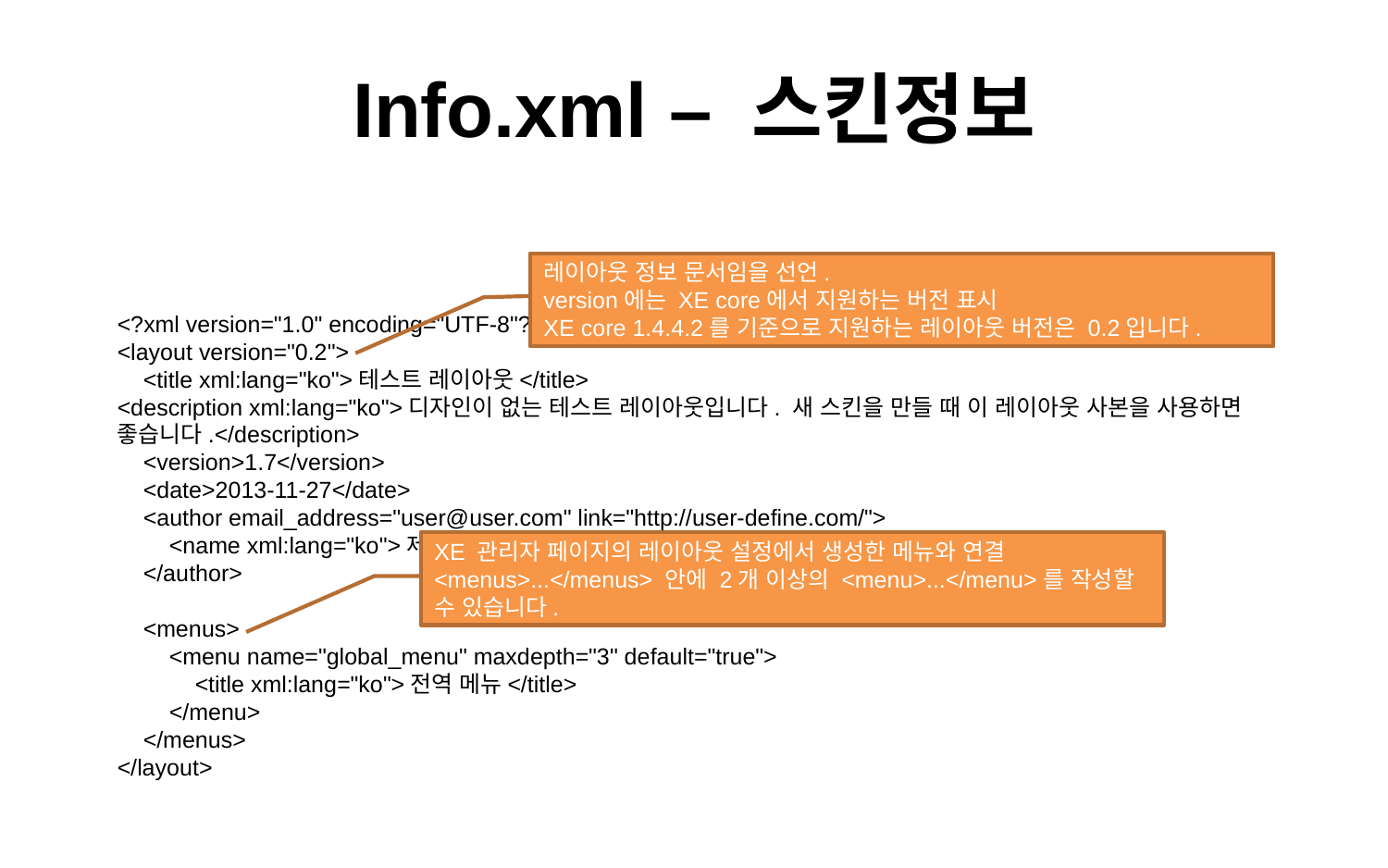

# Info.xml – 스킨정보
레이아웃 정보 문서임을 선언.
version에는 XE core에서 지원하는 버전 표시
XE core 1.4.4.2를 기준으로 지원하는 레이아웃 버전은 0.2입니다.
<?xml version="1.0" encoding="UTF-8"?>
<layout version="0.2">
    <title xml:lang="ko">테스트 레이아웃</title>
<description xml:lang="ko">디자인이 없는 테스트 레이아웃입니다. 새 스킨을 만들 때 이 레이아웃 사본을 사용하면 좋습니다.</description>
    <version>1.7</version>
    <date>2013-11-27</date>
    <author email_address="user@user.com" link="http://user-define.com/">
        <name xml:lang="ko">제작자 이름</name>
    </author>

    <menus>
        <menu name="global_menu" maxdepth="3" default="true">
            <title xml:lang="ko">전역 메뉴</title>
        </menu>
    </menus>
</layout>
XE 관리자 페이지의 레이아웃 설정에서 생성한 메뉴와 연결
<menus>...</menus> 안에 2개 이상의 <menu>...</menu>를 작성할 수 있습니다.